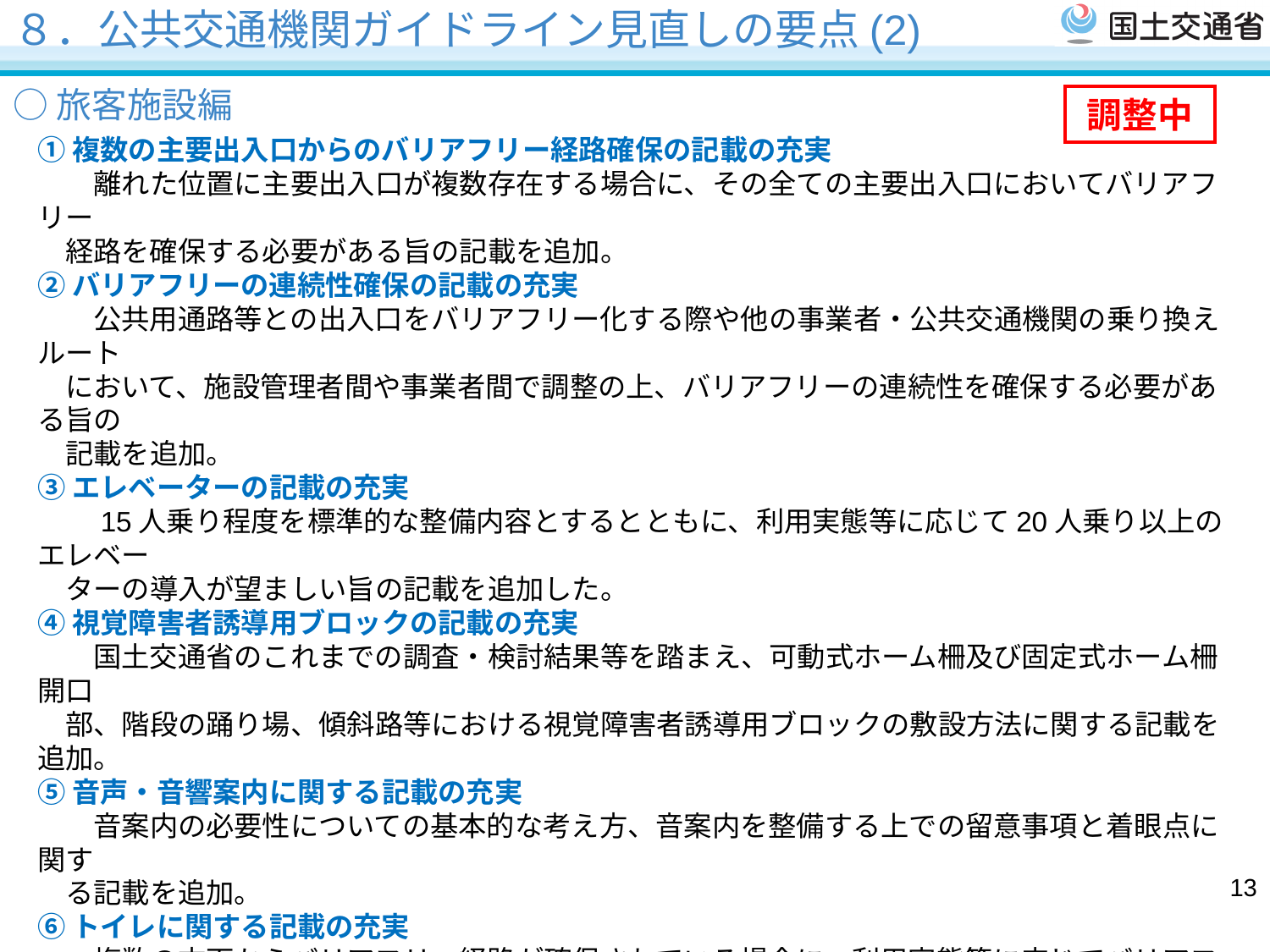

８．公共交通機関ガイドライン見直しの要点(2)
# ○旅客施設編
調整中
①複数の主要出入口からのバリアフリー経路確保の記載の充実
　　離れた位置に主要出入口が複数存在する場合に、その全ての主要出入口においてバリアフリー
　経路を確保する必要がある旨の記載を追加。
②バリアフリーの連続性確保の記載の充実
　　公共用通路等との出入口をバリアフリー化する際や他の事業者・公共交通機関の乗り換えルート
　において、施設管理者間や事業者間で調整の上、バリアフリーの連続性を確保する必要がある旨の
　記載を追加。
③エレベーターの記載の充実
　　15人乗り程度を標準的な整備内容とするとともに、利用実態等に応じて20人乗り以上のエレベー
　ターの導入が望ましい旨の記載を追加した。
④視覚障害者誘導用ブロックの記載の充実
　　国土交通省のこれまでの調査・検討結果等を踏まえ、可動式ホーム柵及び固定式ホーム柵開口
　部、階段の踊り場、傾斜路等における視覚障害者誘導用ブロックの敷設方法に関する記載を追加。
⑤音声・音響案内に関する記載の充実
　　音案内の必要性についての基本的な考え方、音案内を整備する上での留意事項と着眼点に関す
　る記載を追加。
⑥トイレに関する記載の充実
　　複数の方面からバリアフリー経路が確保されている場合に、利用実態等に応じてバリアフリー経路
　の方面ごとに多機能トイレを整備する必要がある旨の記載を追加。 国土交通省のこれまでの調査・
　検討結果等を踏まえ、多機能トイレの利用の集中に対して分散化を図る観点から、多機能トイレの
　他に、乳幼児連れ、車いす使用者、オストメイト等に配慮した簡易多機能便房や簡易型機能を備え
　た一般便房の整備についての記載を追加。

13